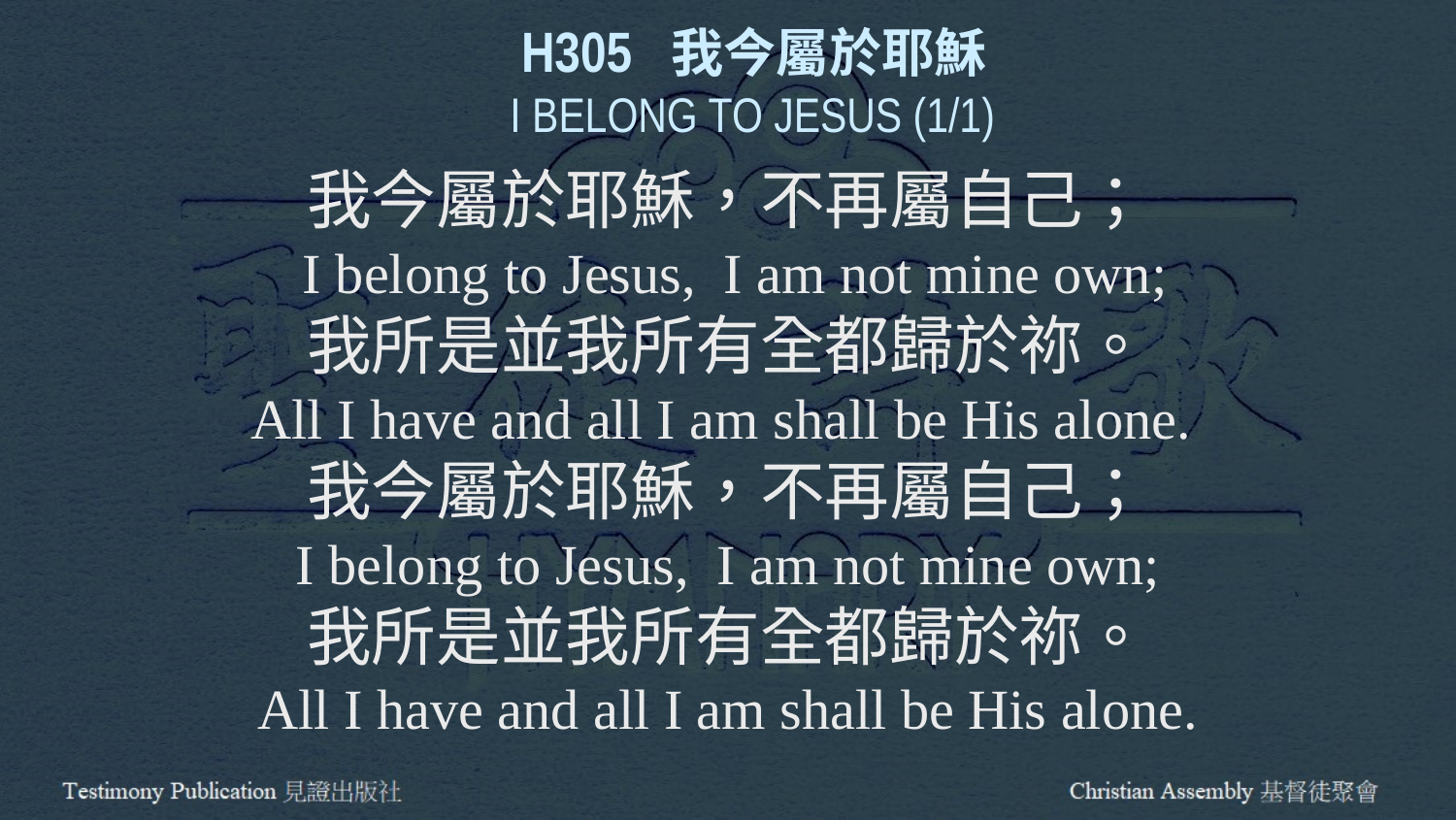

H305  我今屬於耶穌
I BELONG TO JESUS (1/1)
我今屬於耶穌，不再屬自己；
 I belong to Jesus,  I am not mine own;
我所是並我所有全都歸於祢。
All I have and all I am shall be His alone.
我今屬於耶穌，不再屬自己；
I belong to Jesus,  I am not mine own;
我所是並我所有全都歸於祢。
All I have and all I am shall be His alone.